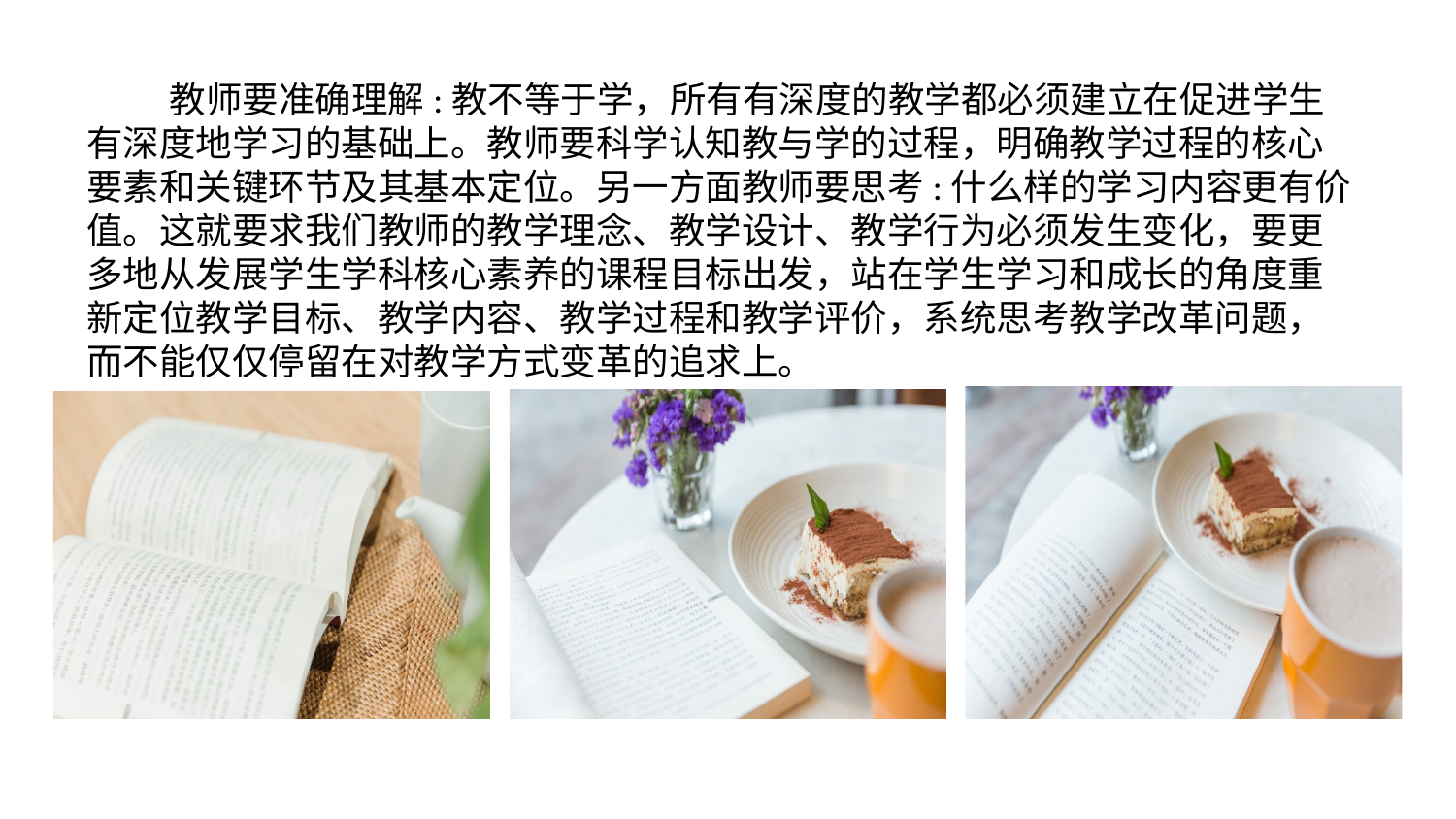

教师要准确理解:教不等于学，所有有深度的教学都必须建立在促进学生有深度地学习的基础上。教师要科学认知教与学的过程，明确教学过程的核心要素和关键环节及其基本定位。另一方面教师要思考:什么样的学习内容更有价值。这就要求我们教师的教学理念、教学设计、教学行为必须发生变化，要更多地从发展学生学科核心素养的课程目标出发，站在学生学习和成长的角度重新定位教学目标、教学内容、教学过程和教学评价，系统思考教学改革问题， 而不能仅仅停留在对教学方式变革的追求上。